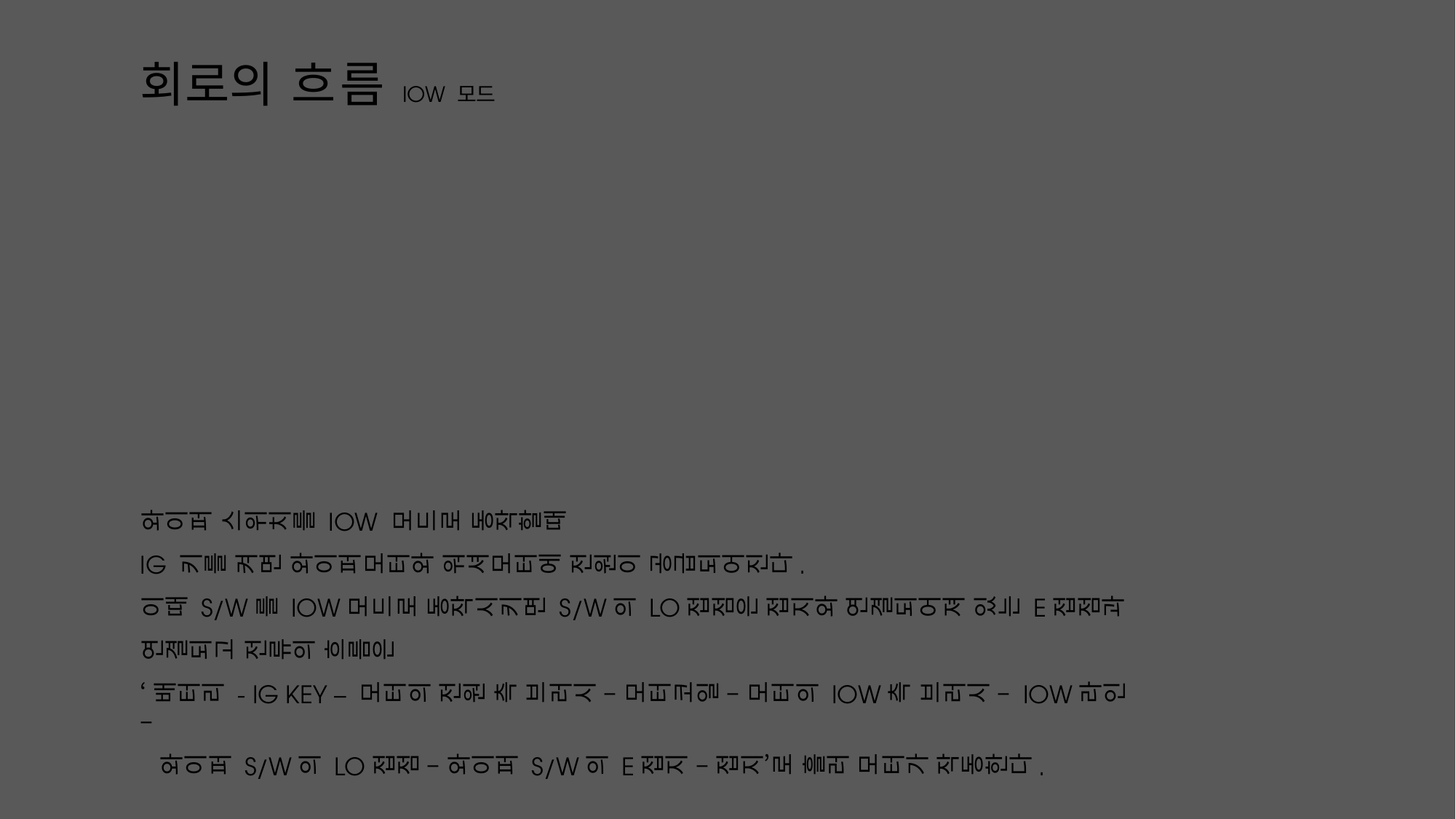

와이퍼 스위치를 iow 모드로 동작할때
IG 키를 켜면 와이퍼모터와 워셔모터에 전원이 공급되어진다.
이때 S/W를 Iow모드로 동작시키면 S/W의 Lo접점은 접지와 연결되어져 있는 E접점과
연결되고 전류의 흐름은
‘배터리 - IG KEY – 모터의 전원 측 브러시 – 모터코일 – 모터의 Iow측 브러시 – Iow라인 –
  와이퍼 S/W의 Lo접점 – 와이퍼 S/W의 E접지 – 접지’로 흘러 모터가 작동한다.
# 회로의 흐름 Iow 모드